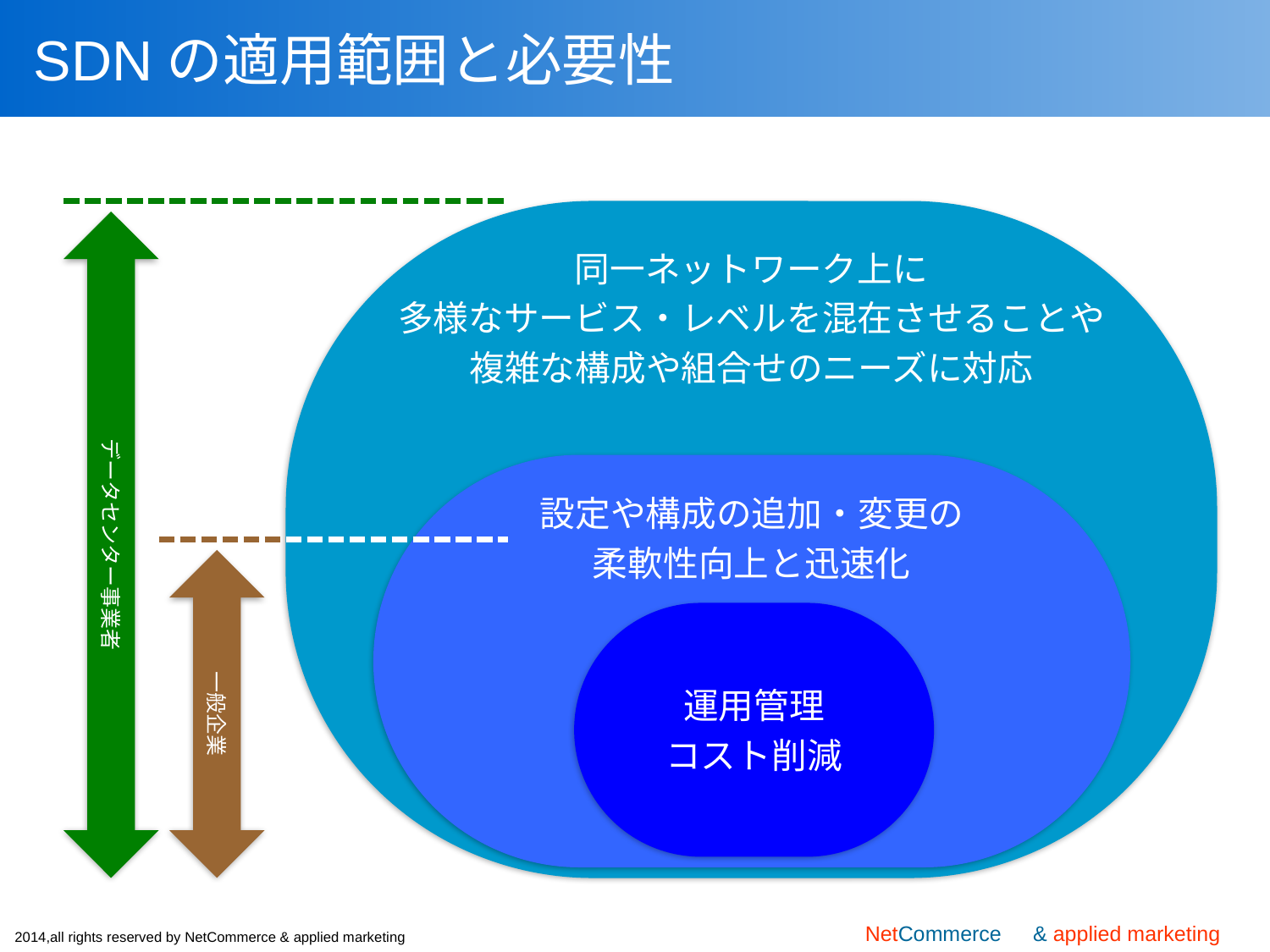

# SDNの適用範囲と必要性
同一ネットワーク上に
多様なサービス・レベルを混在させることや
複雑な構成や組合せのニーズに対応

データセンター事業者
設定や構成の追加・変更の
柔軟性向上と迅速化

一般企業
運用管理
コスト削減